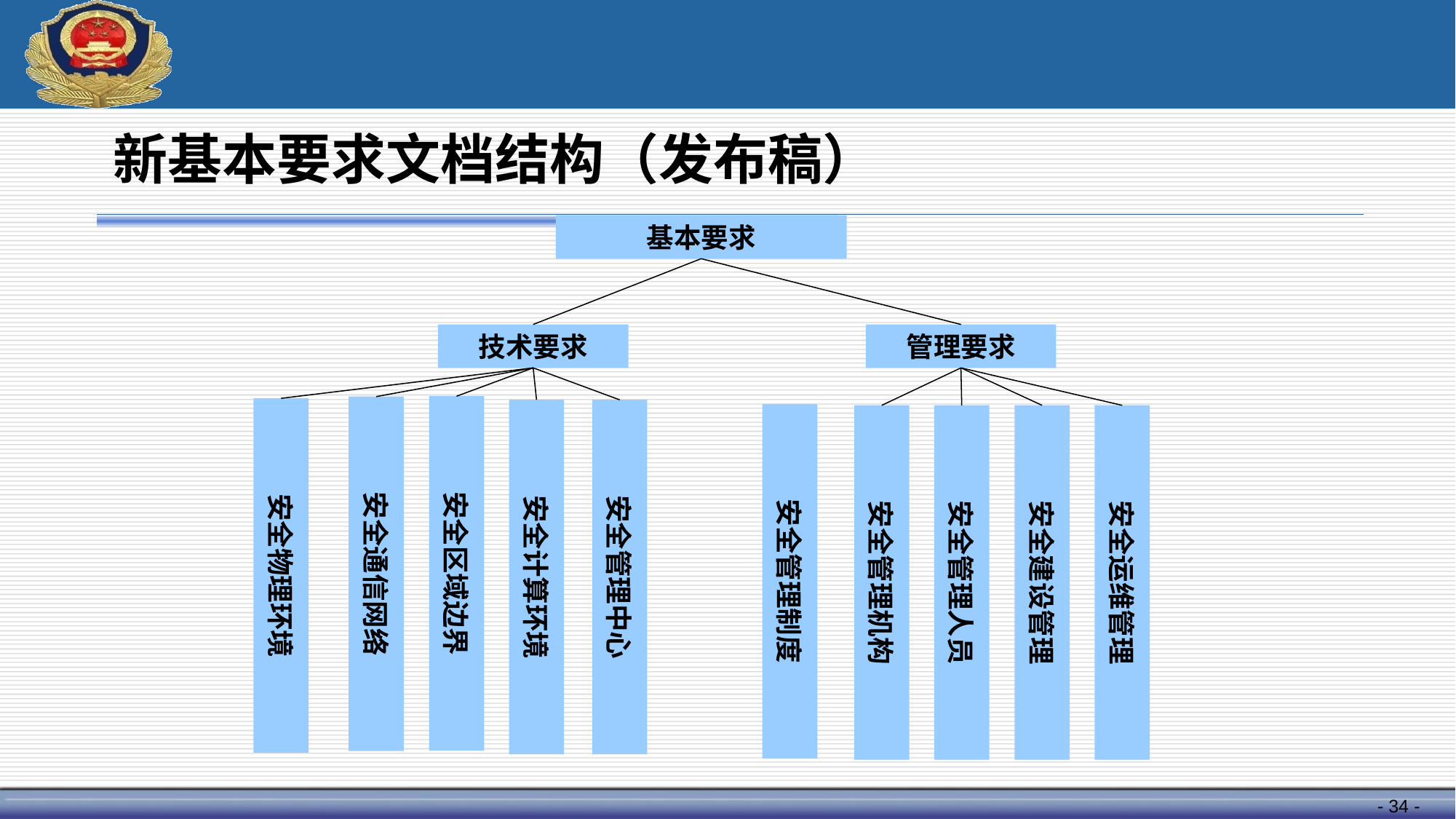

新基本要求文档结构（发布稿）
基本要求
技术要求
管理要求
安全区域边界
安全通信网络
安全物理环境
安全计算环境
安全管理中心
安全管理制度
安全管理机构
安全管理人员
安全建设管理
安全运维管理
- 34 -